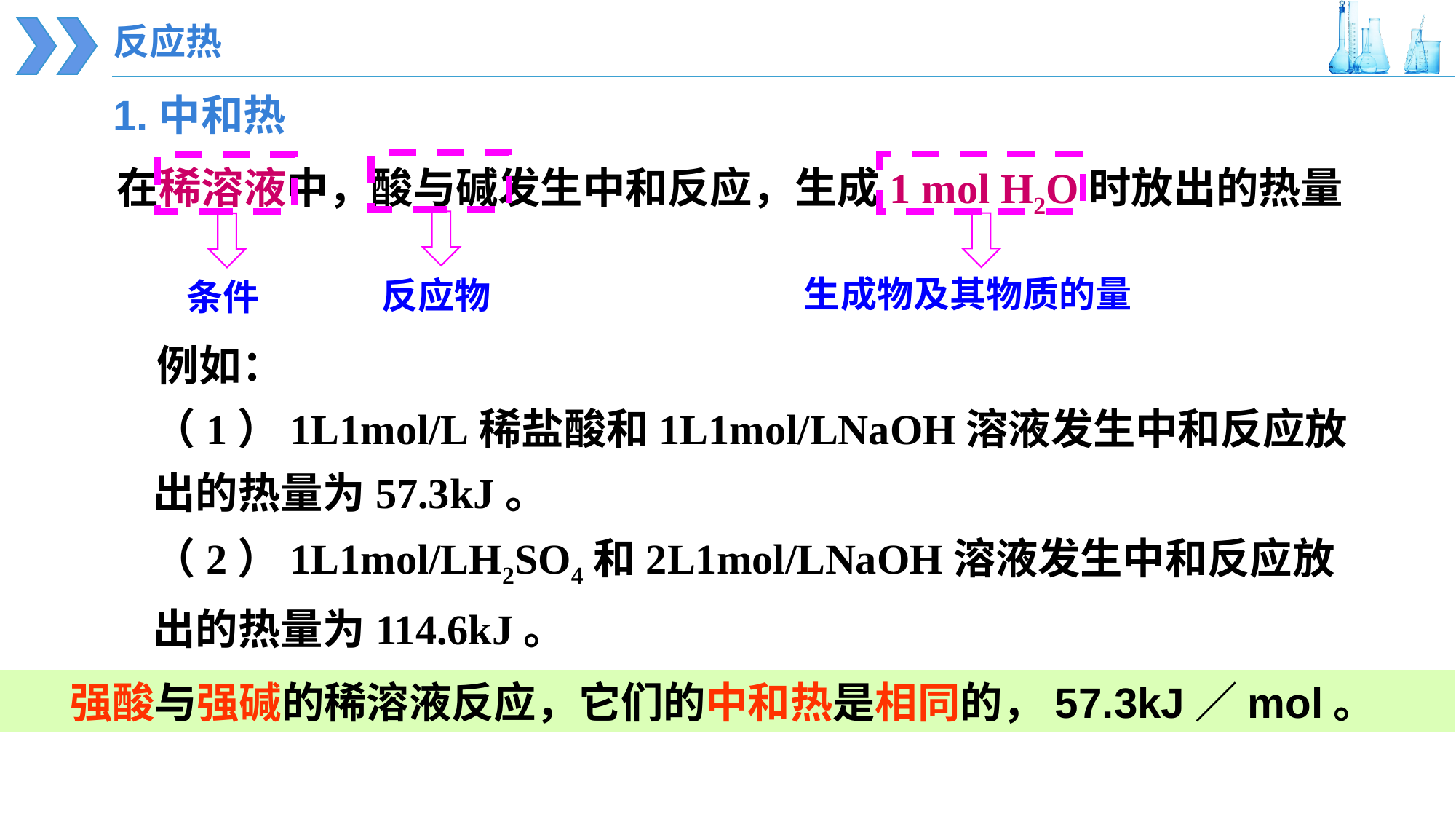

反应热
1.中和热
在稀溶液中，酸与碱发生中和反应，生成1 mol H2O时放出的热量

生成物及其物质的量
反应物
条件
例如：
（1）1L1mol/L稀盐酸和1L1mol/LNaOH溶液发生中和反应放出的热量为57.3kJ。
（2）1L1mol/LH2SO4和2L1mol/LNaOH溶液发生中和反应放出的热量为114.6kJ。
强酸与强碱的稀溶液反应，它们的中和热是相同的，57.3kJ／mol。